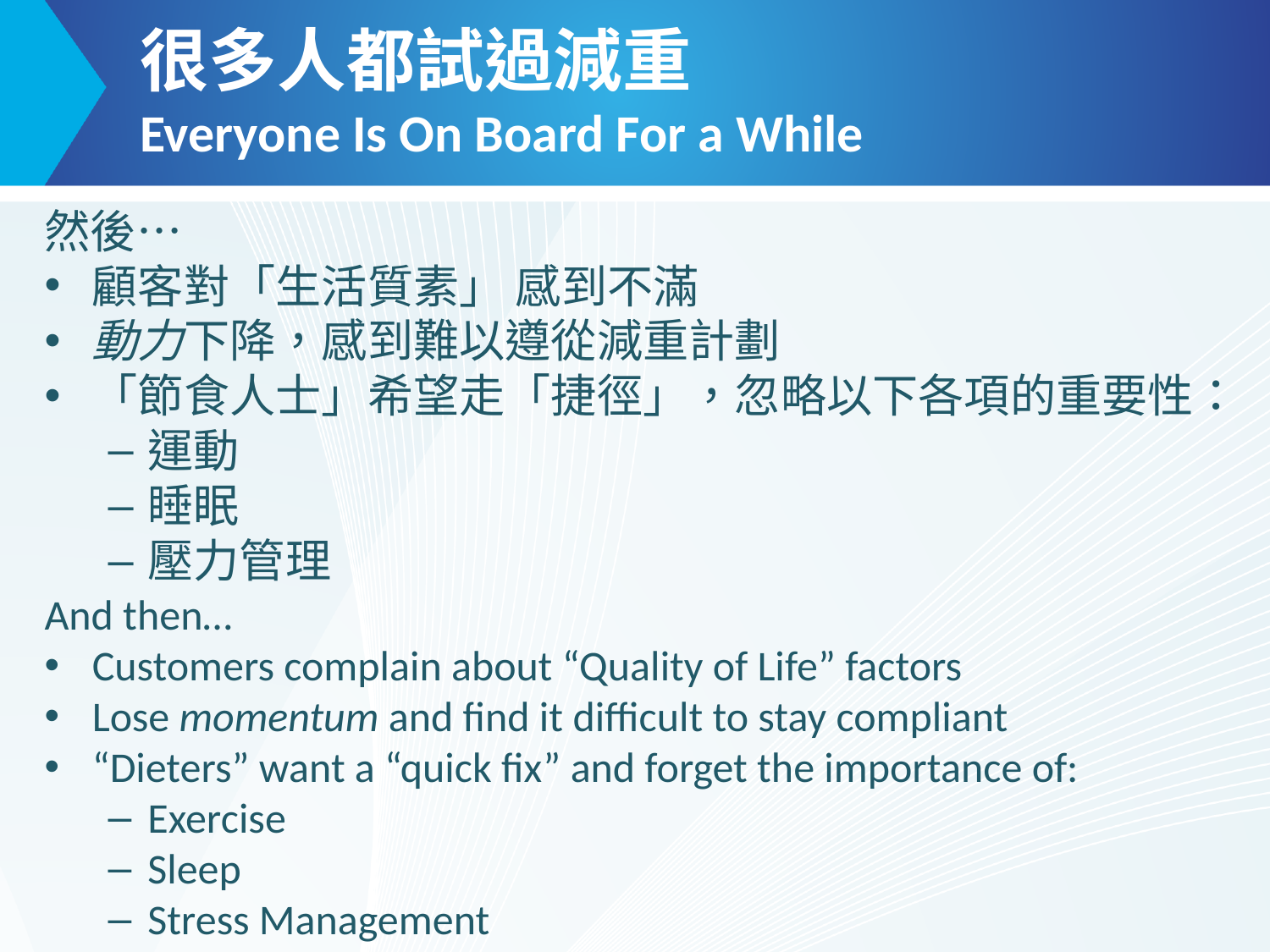

# 很多人都試過減重 Everyone Is On Board For a While
然後…
顧客對「生活質素」 感到不滿
動力下降，感到難以遵從減重計劃
「節食人士」希望走「捷徑」，忽略以下各項的重要性：
運動
睡眠
壓力管理
And then…
Customers complain about “Quality of Life” factors
Lose momentum and find it difficult to stay compliant
“Dieters” want a “quick fix” and forget the importance of:
Exercise
Sleep
Stress Management